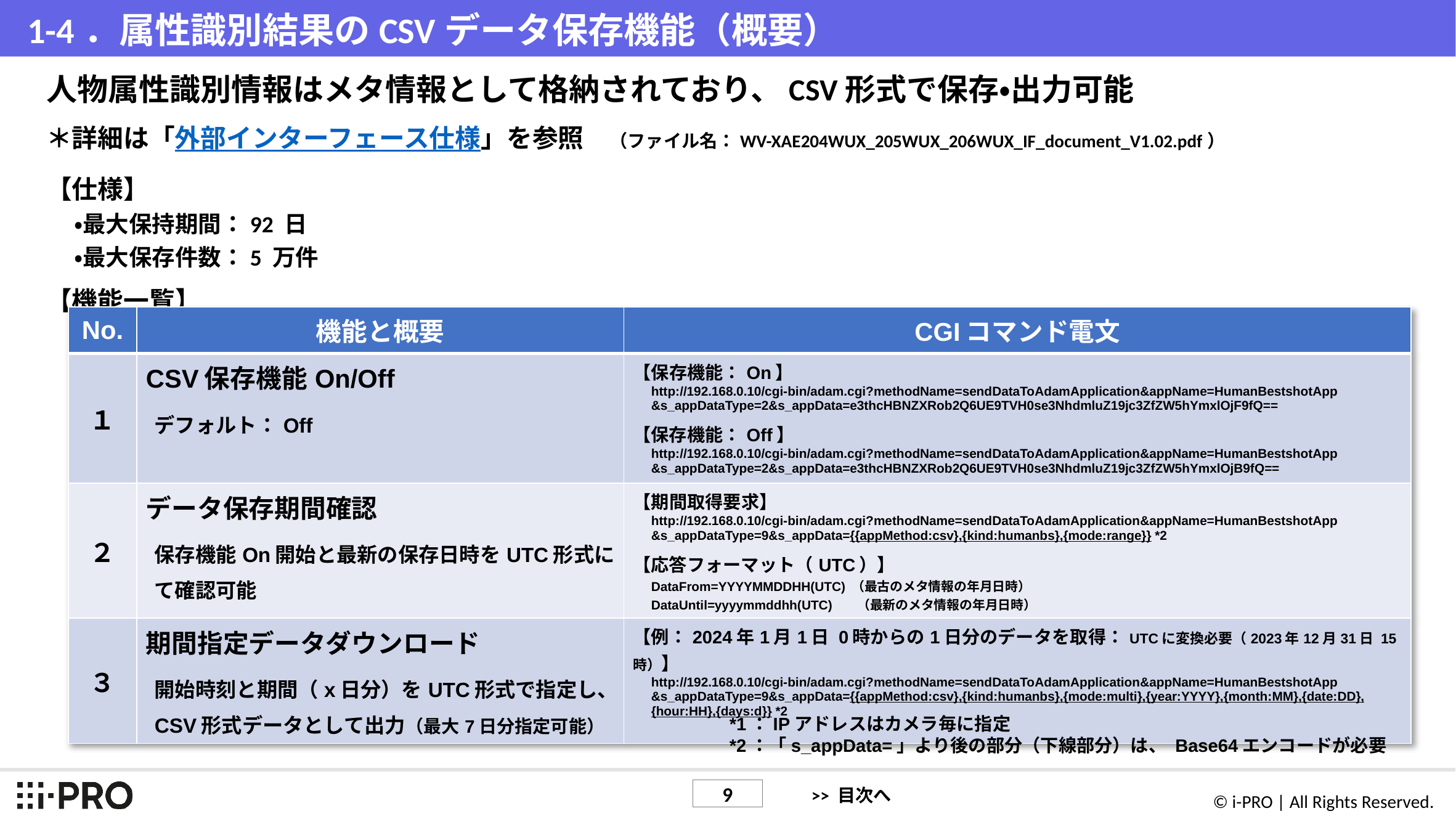

# 1-4．属性識別結果のCSVデータ保存機能（概要）
人物属性識別情報はメタ情報として格納されており、CSV形式で保存・出力可能
＊詳細は「外部インターフェース仕様」を参照　（ファイル名：WV-XAE204WUX_205WUX_206WUX_IF_document_V1.02.pdf）
【仕様】
・最大保持期間：92 日
・最大保存件数：5 万件
【機能一覧】
| No. | 機能と概要 | CGIコマンド電文 |
| --- | --- | --- |
| １ | CSV保存機能On/Off デフォルト：Off | 【保存機能：On】 http://192.168.0.10/cgi-bin/adam.cgi?methodName=sendDataToAdamApplication&appName=HumanBestshotApp &s\_appDataType=2&s\_appData=e3thcHBNZXRob2Q6UE9TVH0se3NhdmluZ19jc3ZfZW5hYmxlOjF9fQ== 【保存機能：Off】 http://192.168.0.10/cgi-bin/adam.cgi?methodName=sendDataToAdamApplication&appName=HumanBestshotApp &s\_appDataType=2&s\_appData=e3thcHBNZXRob2Q6UE9TVH0se3NhdmluZ19jc3ZfZW5hYmxlOjB9fQ== |
| ２ | データ保存期間確認 保存機能On開始と最新の保存日時をUTC形式にて確認可能 | 【期間取得要求】 http://192.168.0.10/cgi-bin/adam.cgi?methodName=sendDataToAdamApplication&appName=HumanBestshotApp &s\_appDataType=9&s\_appData={{appMethod:csv},{kind:humanbs},{mode:range}} \*2 【応答フォーマット（UTC）】 DataFrom=YYYYMMDDHH(UTC) （最古のメタ情報の年月日時） DataUntil=yyyymmddhh(UTC) 　 （最新のメタ情報の年月日時） |
| ３ | 期間指定データダウンロード 開始時刻と期間（x日分）をUTC形式で指定し、CSV形式データとして出力（最大7日分指定可能） | 【例：2024年1月1日 0時からの1日分のデータを取得：UTCに変換必要（2023年12月31日 15時）】 http://192.168.0.10/cgi-bin/adam.cgi?methodName=sendDataToAdamApplication&appName=HumanBestshotApp &s\_appDataType=9&s\_appData={{appMethod:csv},{kind:humanbs},{mode:multi},{year:YYYY},{month:MM},{date:DD},{hour:HH},{days:d}} \*2 |
*1：IPアドレスはカメラ毎に指定
*2：「s_appData=」より後の部分（下線部分）は、 Base64エンコードが必要
>> 目次へ